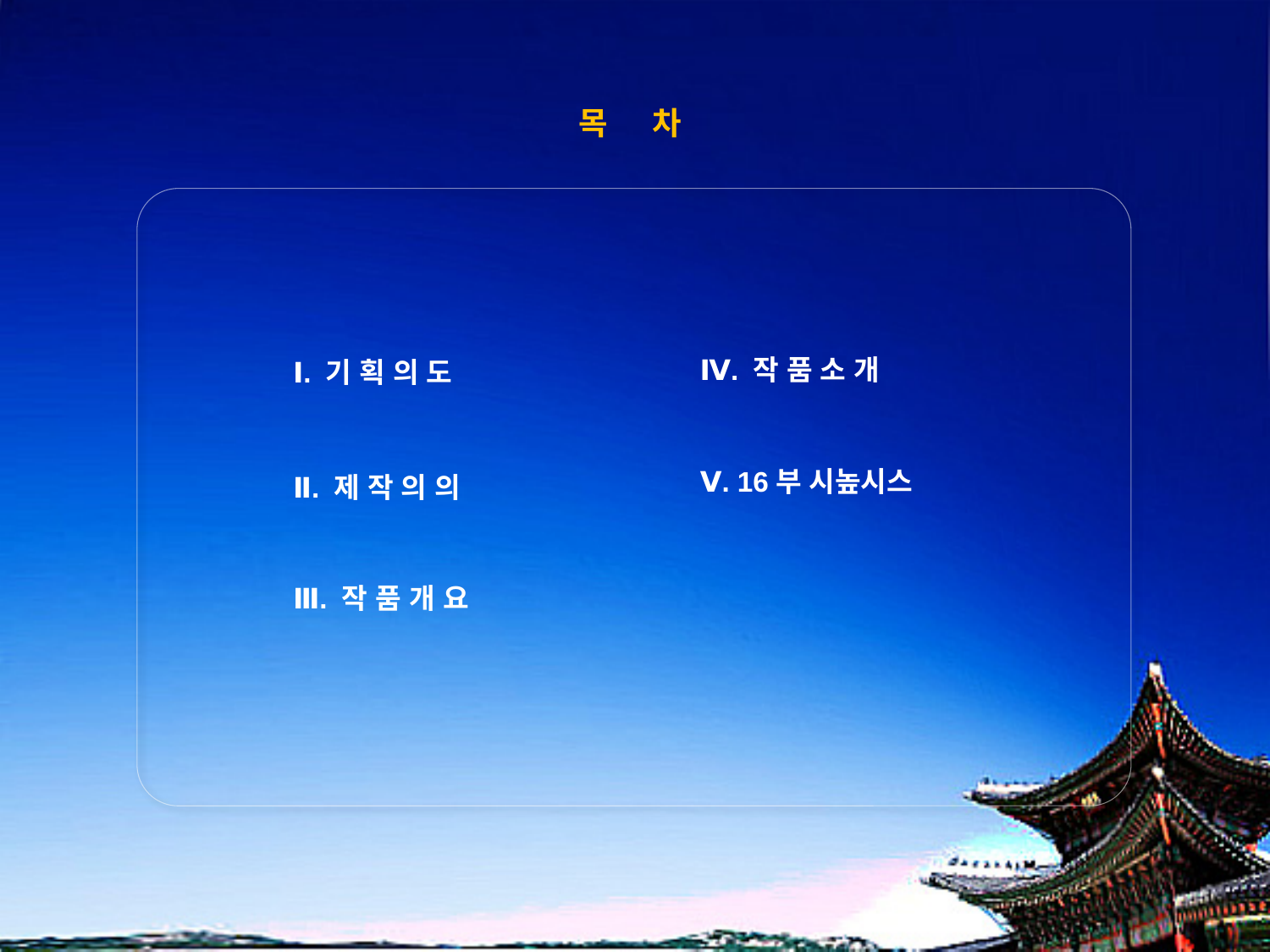

목     차

Ⅳ. 작 품 소 개
Ⅰ. 기 획 의 도
Ⅴ. 16부 시높시스
Ⅱ. 제 작 의 의
Ⅲ. 작 품 개 요